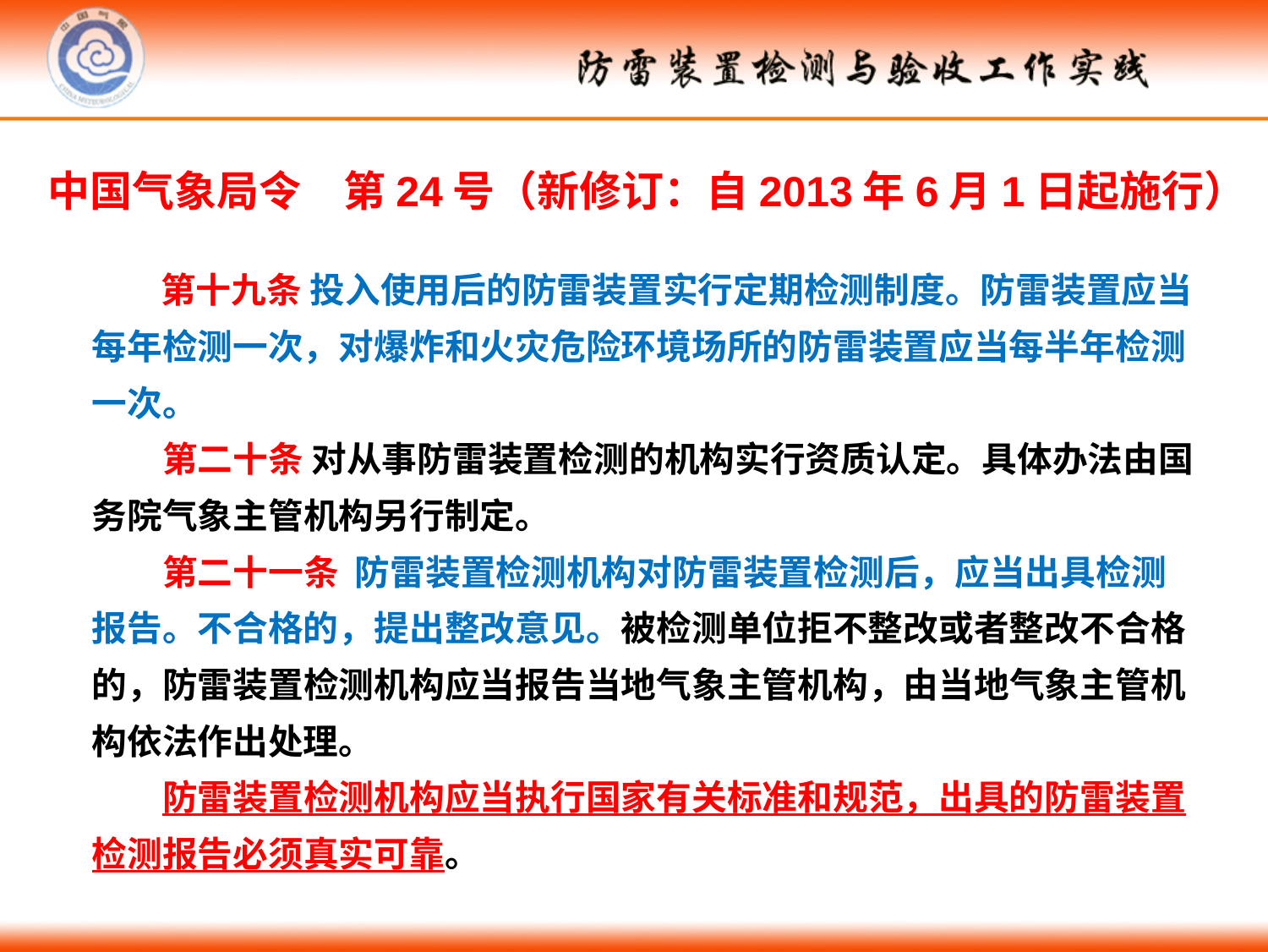

中国气象局令　第24号（新修订：自2013年6月1日起施行）
        第十九条 投入使用后的防雷装置实行定期检测制度。防雷装置应当每年检测一次，对爆炸和火灾危险环境场所的防雷装置应当每半年检测一次。
　　第二十条 对从事防雷装置检测的机构实行资质认定。具体办法由国务院气象主管机构另行制定。
　　第二十一条  防雷装置检测机构对防雷装置检测后，应当出具检测报告。不合格的，提出整改意见。被检测单位拒不整改或者整改不合格的，防雷装置检测机构应当报告当地气象主管机构，由当地气象主管机构依法作出处理。
　　防雷装置检测机构应当执行国家有关标准和规范，出具的防雷装置检测报告必须真实可靠。